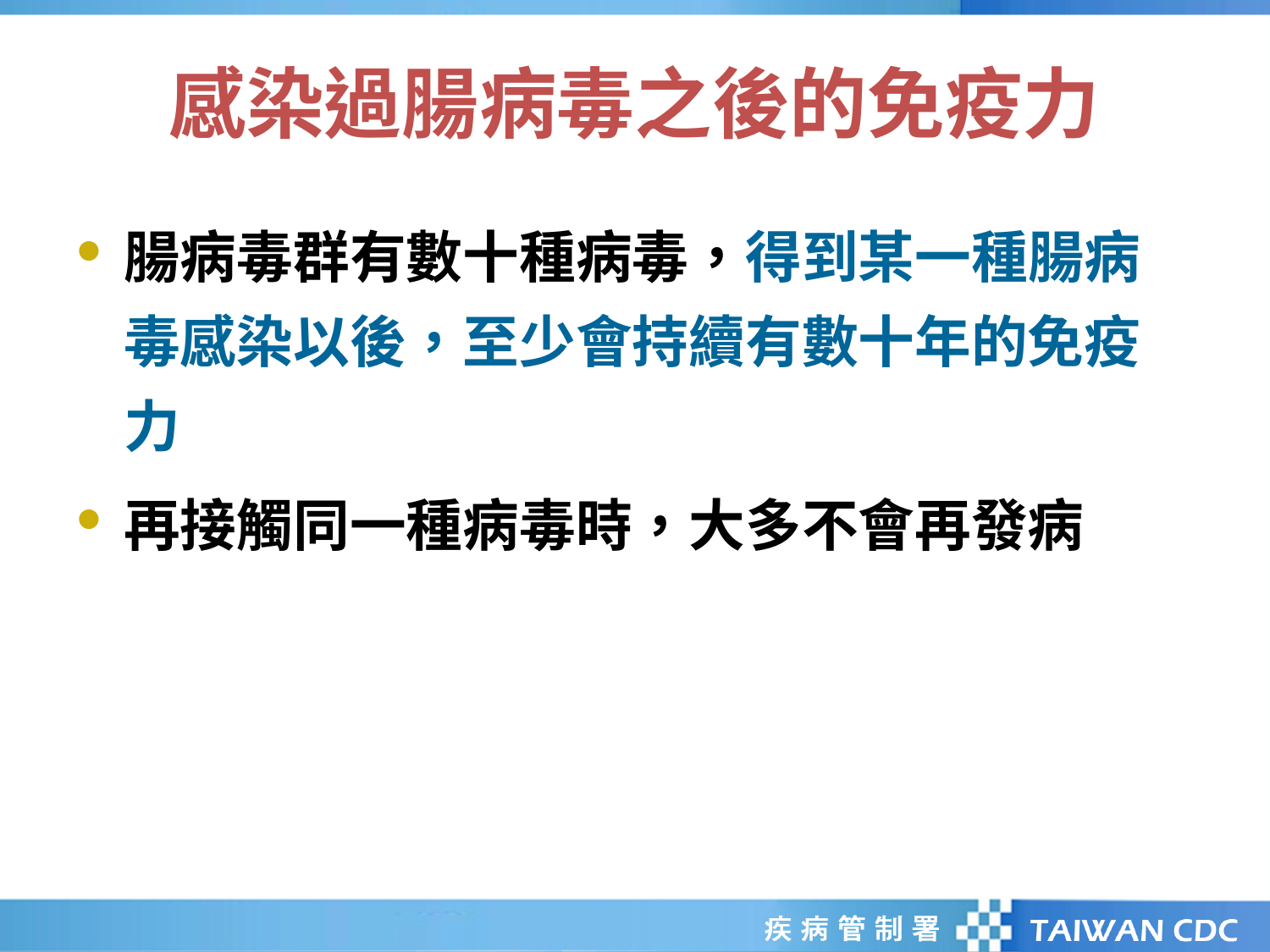

# 感染過腸病毒之後的免疫力
腸病毒群有數十種病毒，得到某一種腸病毒感染以後，至少會持續有數十年的免疫力
再接觸同一種病毒時，大多不會再發病